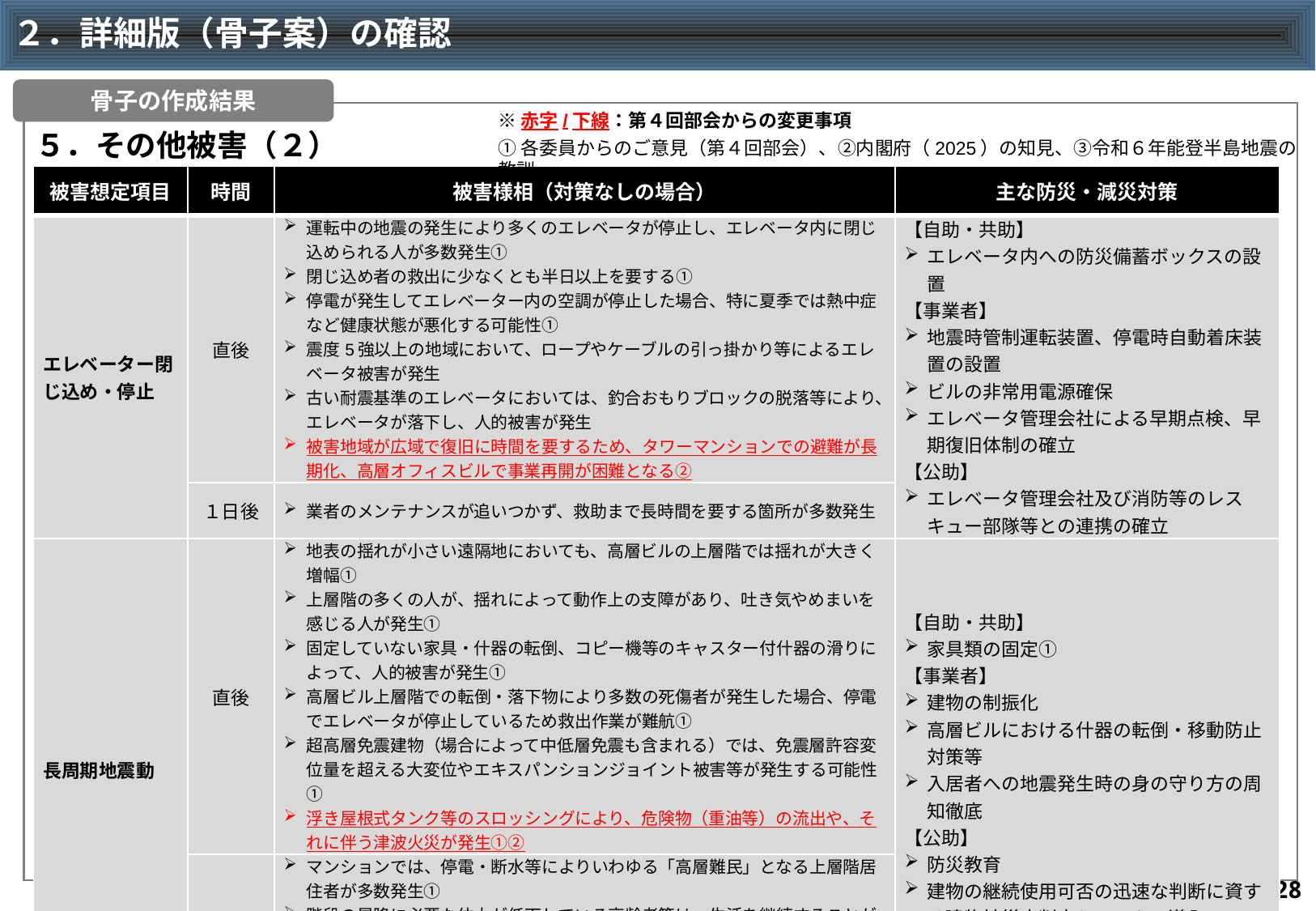

# ２．詳細版（骨子案）の確認
骨子の作成結果
※赤字/下線：第４回部会からの変更事項
５．その他被害（２）
①各委員からのご意見（第４回部会）、②内閣府（2025）の知見、③令和６年能登半島地震の教訓
| 被害想定項目 | 時間 | 被害様相（対策なしの場合） | 主な防災・減災対策 |
| --- | --- | --- | --- |
| エレベーター閉じ込め・停止 | 直後 | 運転中の地震の発生により多くのエレベータが停止し、エレベータ内に閉じ込められる人が多数発生① 閉じ込め者の救出に少なくとも半日以上を要する① 停電が発生してエレベーター内の空調が停止した場合、特に夏季では熱中症など健康状態が悪化する可能性① 震度5強以上の地域において、ロープやケーブルの引っ掛かり等によるエレベータ被害が発生 古い耐震基準のエレベータにおいては、釣合おもりブロックの脱落等により、エレベータが落下し、人的被害が発生 被害地域が広域で復旧に時間を要するため、タワーマンションでの避難が長期化、高層オフィスビルで事業再開が困難となる② | 【自助・共助】 エレベータ内への防災備蓄ボックスの設置 【事業者】 地震時管制運転装置、停電時自動着床装置の設置 ビルの非常用電源確保 エレベータ管理会社による早期点検、早期復旧体制の確立 【公助】 エレベータ管理会社及び消防等のレスキュー部隊等との連携の確立 |
|  | １日後 | 業者のメンテナンスが追いつかず、救助まで長時間を要する箇所が多数発生 |  |
| 長周期地震動 | 直後 | 地表の揺れが小さい遠隔地においても、高層ビルの上層階では揺れが大きく増幅① 上層階の多くの人が、揺れによって動作上の支障があり、吐き気やめまいを感じる人が発生① 固定していない家具・什器の転倒、コピー機等のキャスター付什器の滑りによって、人的被害が発生① 高層ビル上層階での転倒・落下物により多数の死傷者が発生した場合、停電でエレベータが停止しているため救出作業が難航① 超高層免震建物（場合によって中低層免震も含まれる）では、免震層許容変位量を超える大変位やエキスパンションジョイント被害等が発生する可能性① 浮き屋根式タンク等のスロッシングにより、危険物（重油等）の流出や、それに伴う津波火災が発生①② | 【自助・共助】 家具類の固定① 【事業者】 建物の制振化 高層ビルにおける什器の転倒・移動防止対策等 入居者への地震発生時の身の守り方の周知徹底 【公助】 防災教育 建物の継続使用可否の迅速な判断に資する建物被災度判定システムの導入 |
|  | １日後 | マンションでは、停電・断水等によりいわゆる「高層難民」となる上層階居住者が多数発生① 階段の昇降に必要な体力が低下している高齢者等は、生活を継続することが困難になる① 建物の継続利用や改修の要否の判断を行う専門家が不足し、超高層建築物における居住や事業の再開に時間を要する①② |  |
28